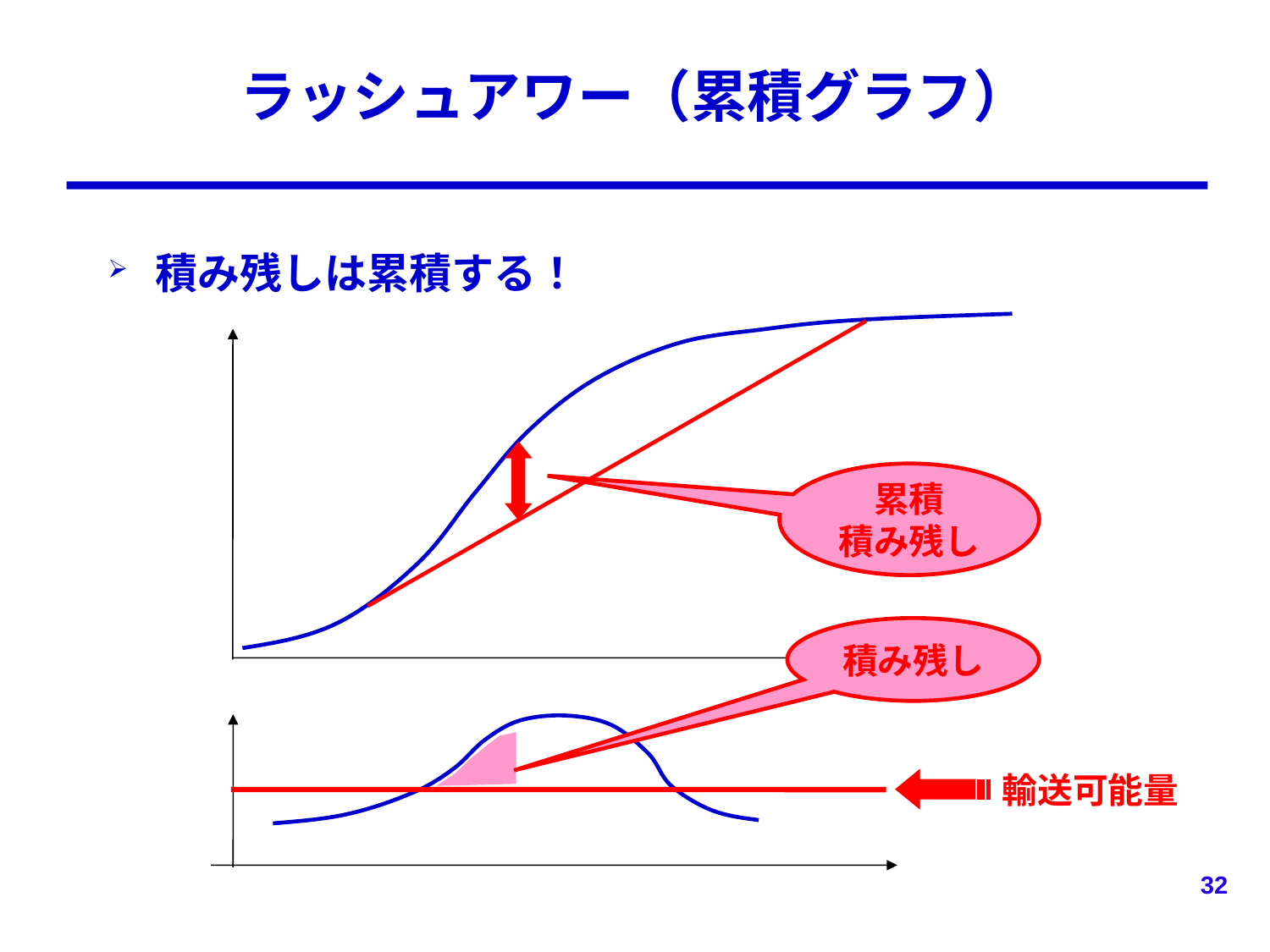

# ラッシュアワー（累積グラフ）
積み残しは累積する！

累積
積み残し
積み残し

輸送可能量

32